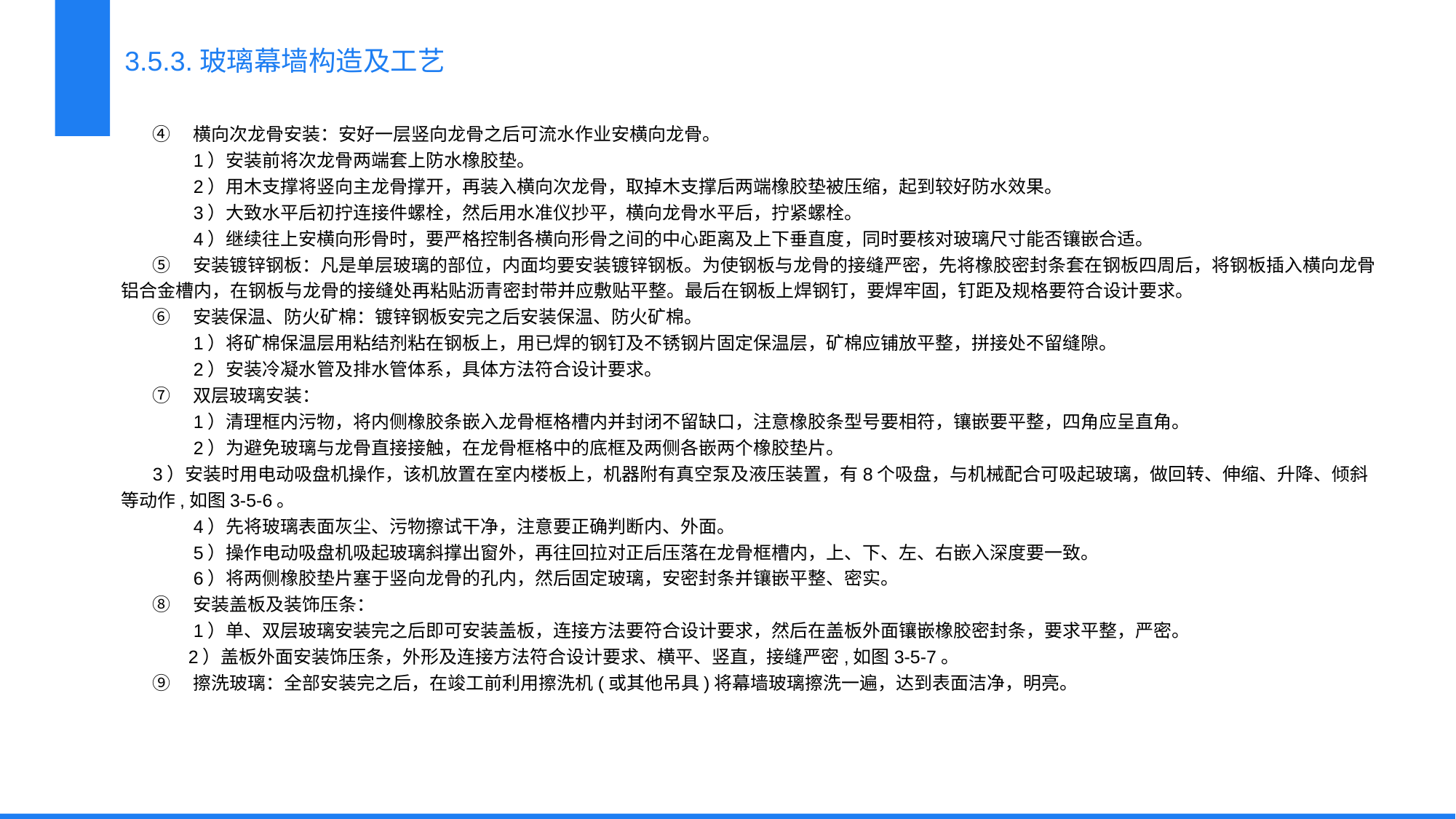

3.5.3.玻璃幕墙构造及工艺
④　横向次龙骨安装：安好一层竖向龙骨之后可流水作业安横向龙骨。
　　1）安装前将次龙骨两端套上防水橡胶垫。
　　2）用木支撑将竖向主龙骨撑开，再装入横向次龙骨，取掉木支撑后两端橡胶垫被压缩，起到较好防水效果。
　　3）大致水平后初拧连接件螺栓，然后用水准仪抄平，横向龙骨水平后，拧紧螺栓。
　　4）继续往上安横向形骨时，要严格控制各横向形骨之间的中心距离及上下垂直度，同时要核对玻璃尺寸能否镶嵌合适。
⑤　安装镀锌钢板：凡是单层玻璃的部位，内面均要安装镀锌钢板。为使钢板与龙骨的接缝严密，先将橡胶密封条套在钢板四周后，将钢板插入横向龙骨铝合金槽内，在钢板与龙骨的接缝处再粘贴沥青密封带并应敷贴平整。最后在钢板上焊钢钉，要焊牢固，钉距及规格要符合设计要求。
⑥　安装保温、防火矿棉：镀锌钢板安完之后安装保温、防火矿棉。
　　1）将矿棉保温层用粘结剂粘在钢板上，用已焊的钢钉及不锈钢片固定保温层，矿棉应铺放平整，拼接处不留缝隙。
　　2）安装冷凝水管及排水管体系，具体方法符合设计要求。
⑦　双层玻璃安装：
　　1）清理框内污物，将内侧橡胶条嵌入龙骨框格槽内并封闭不留缺口，注意橡胶条型号要相符，镶嵌要平整，四角应呈直角。
　　2）为避免玻璃与龙骨直接接触，在龙骨框格中的底框及两侧各嵌两个橡胶垫片。
3）安装时用电动吸盘机操作，该机放置在室内楼板上，机器附有真空泵及液压装置，有8个吸盘，与机械配合可吸起玻璃，做回转、伸缩、升降、倾斜等动作,如图3-5-6。
　　4）先将玻璃表面灰尘、污物擦试干净，注意要正确判断内、外面。
　　5）操作电动吸盘机吸起玻璃斜撑出窗外，再往回拉对正后压落在龙骨框槽内，上、下、左、右嵌入深度要一致。
　　6）将两侧橡胶垫片塞于竖向龙骨的孔内，然后固定玻璃，安密封条并镶嵌平整、密实。
⑧　安装盖板及装饰压条：
　　1）单、双层玻璃安装完之后即可安装盖板，连接方法要符合设计要求，然后在盖板外面镶嵌橡胶密封条，要求平整，严密。
       2）盖板外面安装饰压条，外形及连接方法符合设计要求、横平、竖直，接缝严密,如图3-5-7。
⑨　擦洗玻璃：全部安装完之后，在竣工前利用擦洗机(或其他吊具)将幕墙玻璃擦洗一遍，达到表面洁净，明亮。